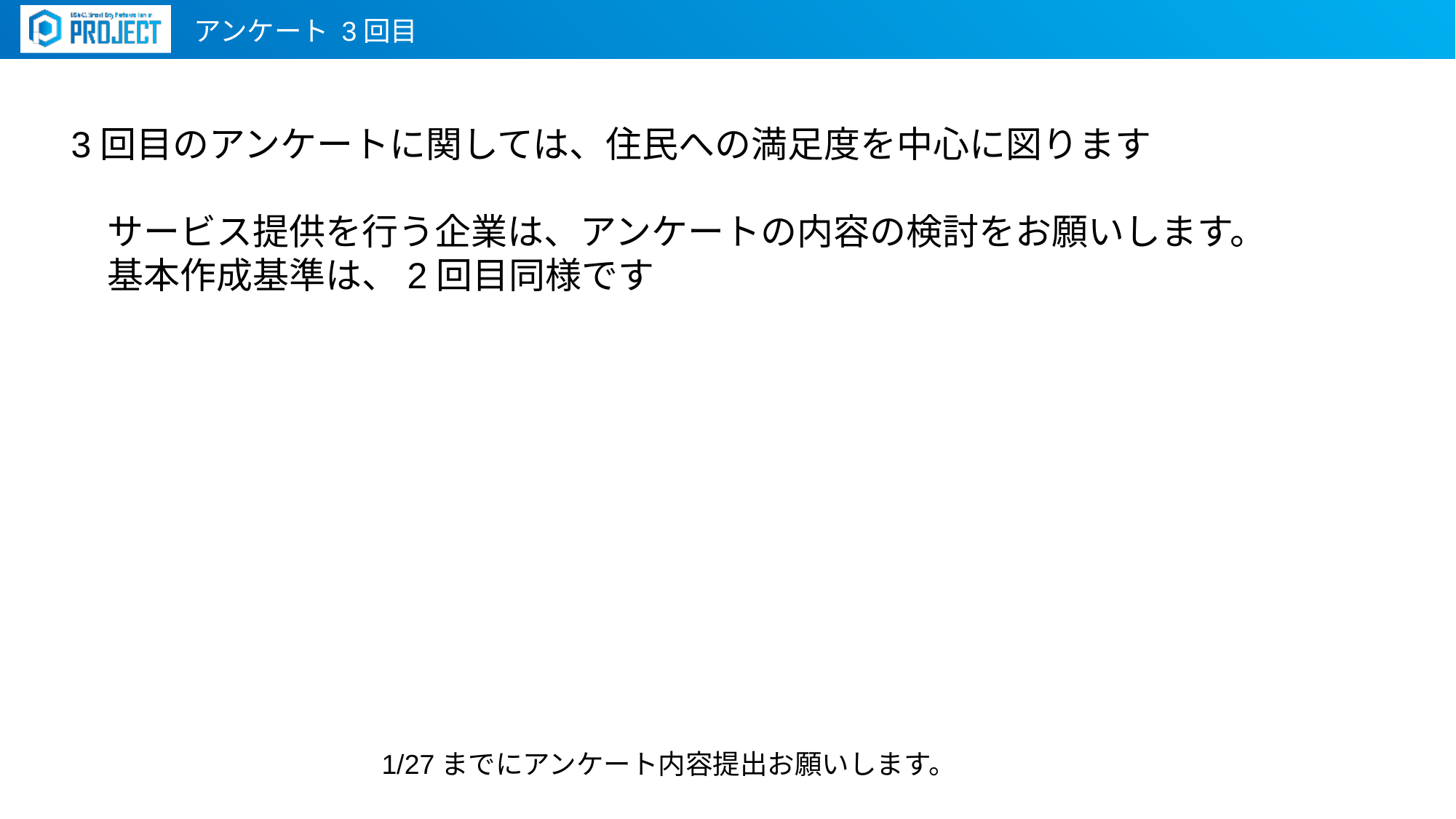

アンケート 3回目
3回目のアンケートに関しては、住民への満足度を中心に図ります

　サービス提供を行う企業は、アンケートの内容の検討をお願いします。
　基本作成基準は、2回目同様です
1/27までにアンケート内容提出お願いします。